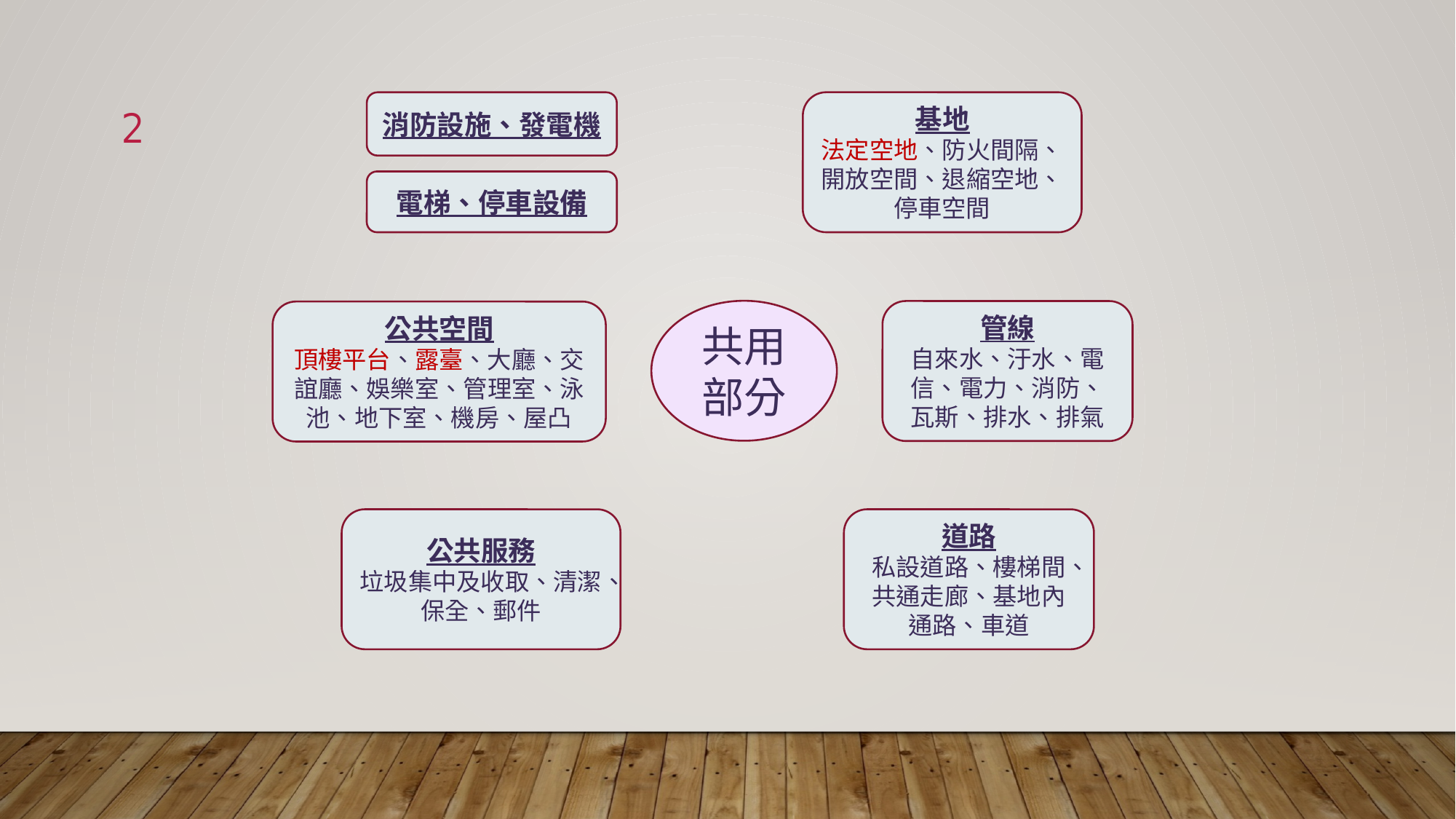

消防設施、發電機
基地
法定空地、防火間隔、
開放空間、退縮空地、停車空間
2
電梯、停車設備
共用部分
管線
自來水、汙水、電信、電力、消防、瓦斯、排水、排氣
公共空間
頂樓平台、露臺、大廳、交誼廳、娛樂室、管理室、泳池、地下室、機房、屋凸
公共服務
垃圾集中及收取、清潔、保全、郵件
道路
私設道路、樓梯間、共通走廊、基地內通路、車道